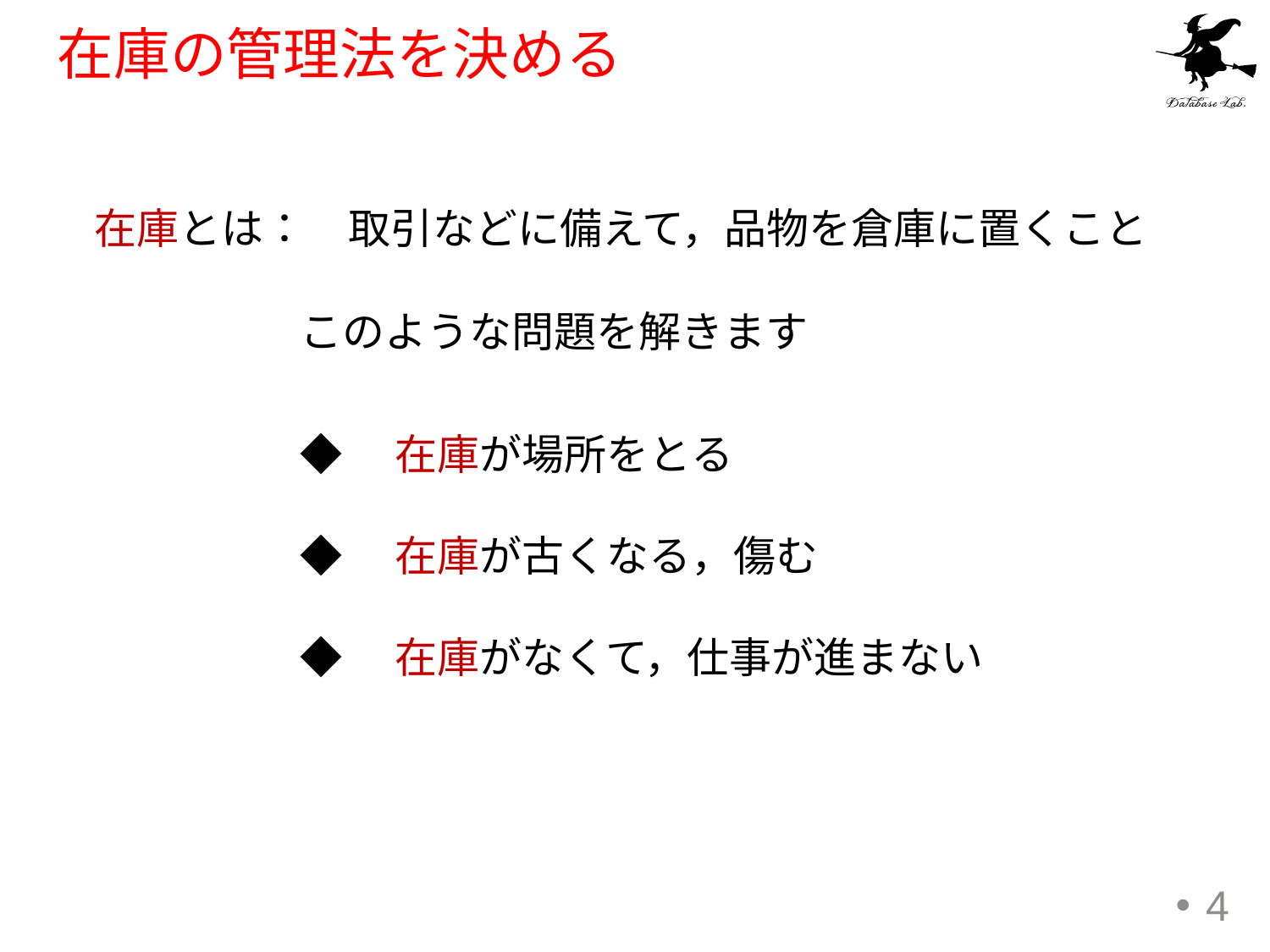

# 在庫の管理法を決める
在庫とは：　取引などに備えて，品物を倉庫に置くこと
このような問題を解きます
◆　在庫が場所をとる

◆　在庫が古くなる，傷む

◆　在庫がなくて，仕事が進まない
4